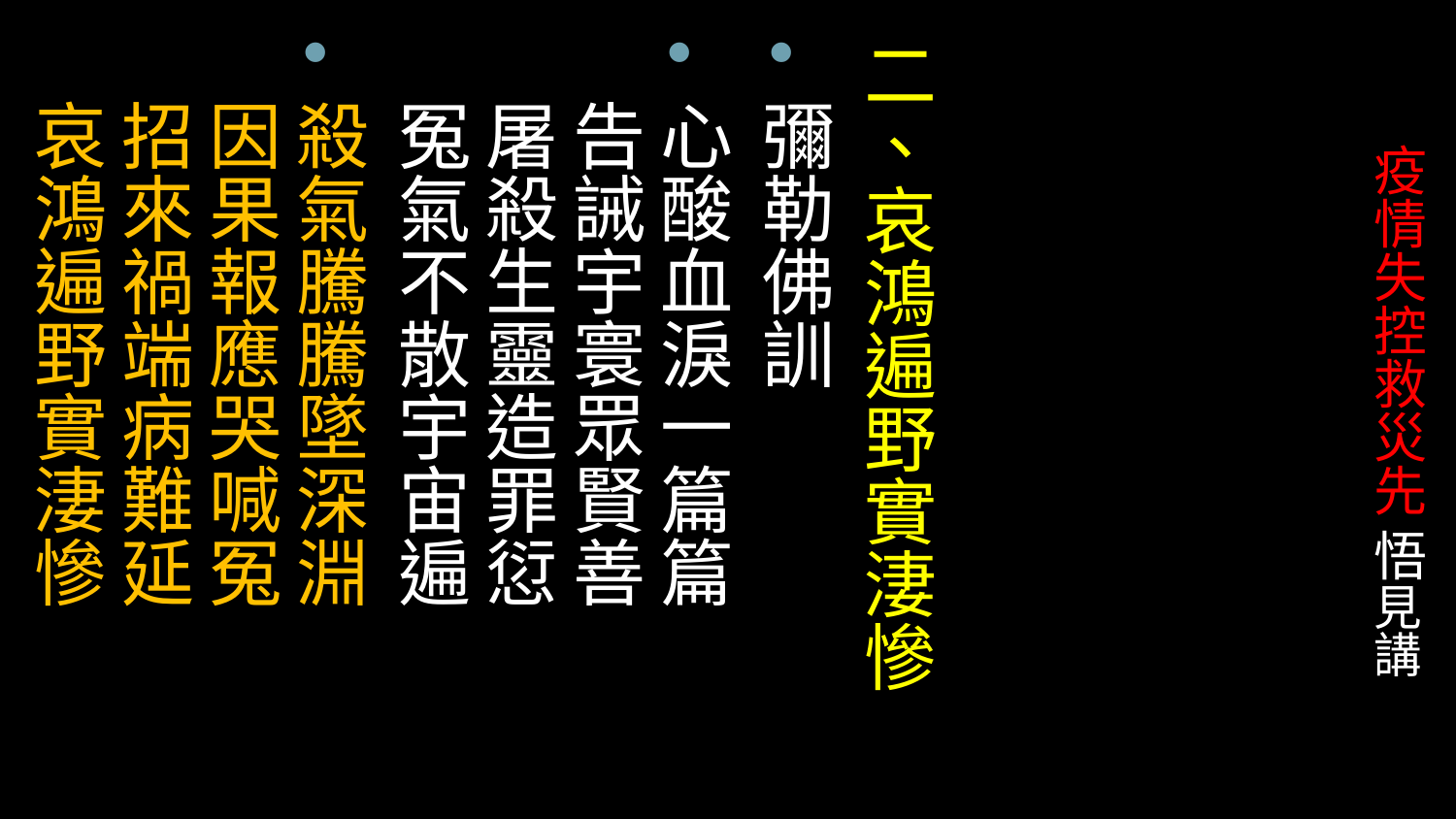

二、哀鴻遍野實淒慘
彌勒佛訓
心酸血淚一篇篇         告誡宇寰眾賢善       屠殺生靈造罪愆         冤氣不散宇宙遍
殺氣騰騰墜深淵         因果報應哭喊冤       招來禍端病難延       哀鴻遍野實淒慘
# 疫情失控救災先 悟見講